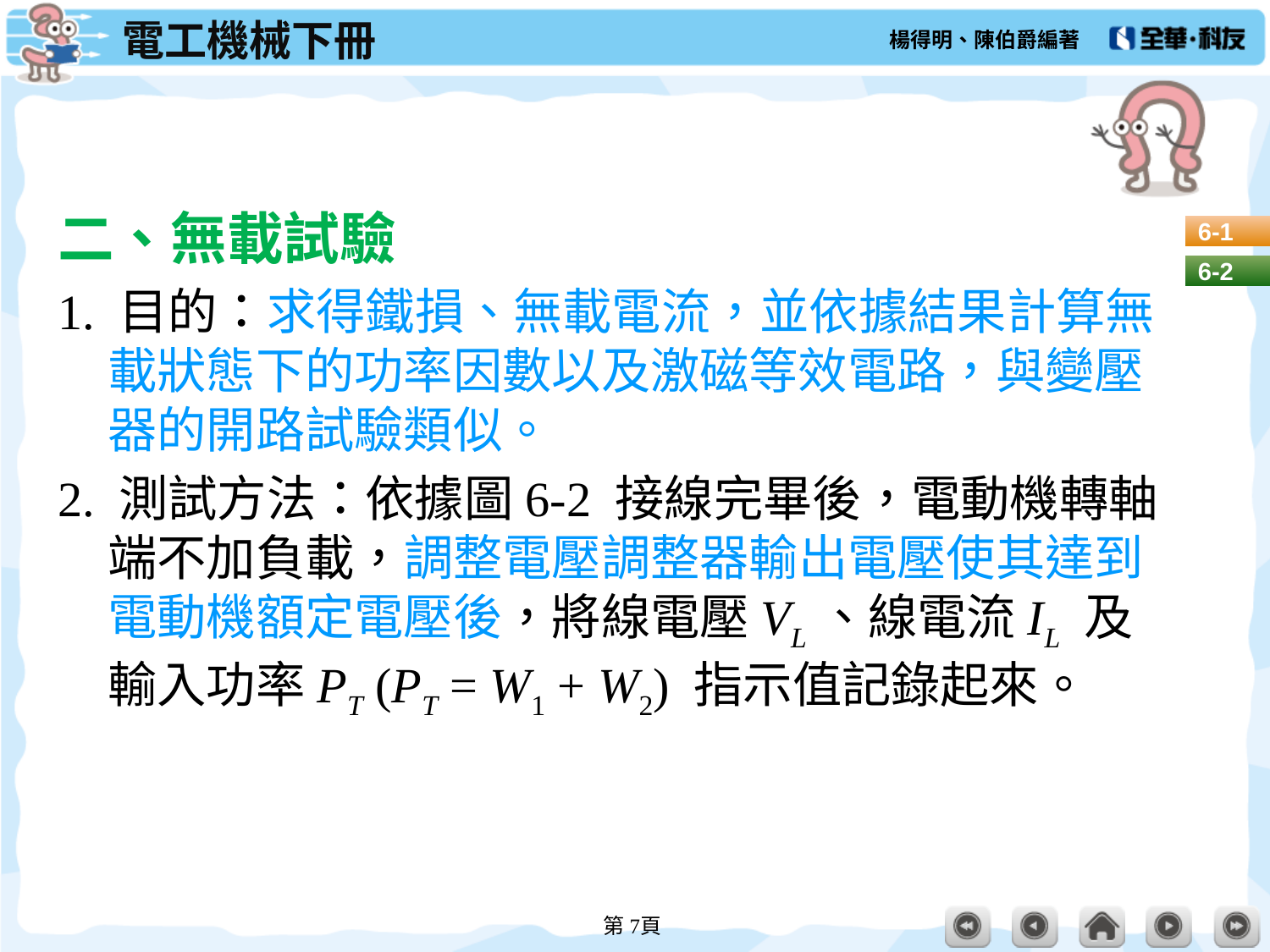

#
二、無載試驗
1. 目的：求得鐵損、無載電流，並依據結果計算無載狀態下的功率因數以及激磁等效電路，與變壓器的開路試驗類似。
2. 測試方法：依據圖6-2 接線完畢後，電動機轉軸端不加負載，調整電壓調整器輸出電壓使其達到電動機額定電壓後，將線電壓VL、線電流IL 及輸入功率PT (PT = W1 + W2) 指示值記錄起來。